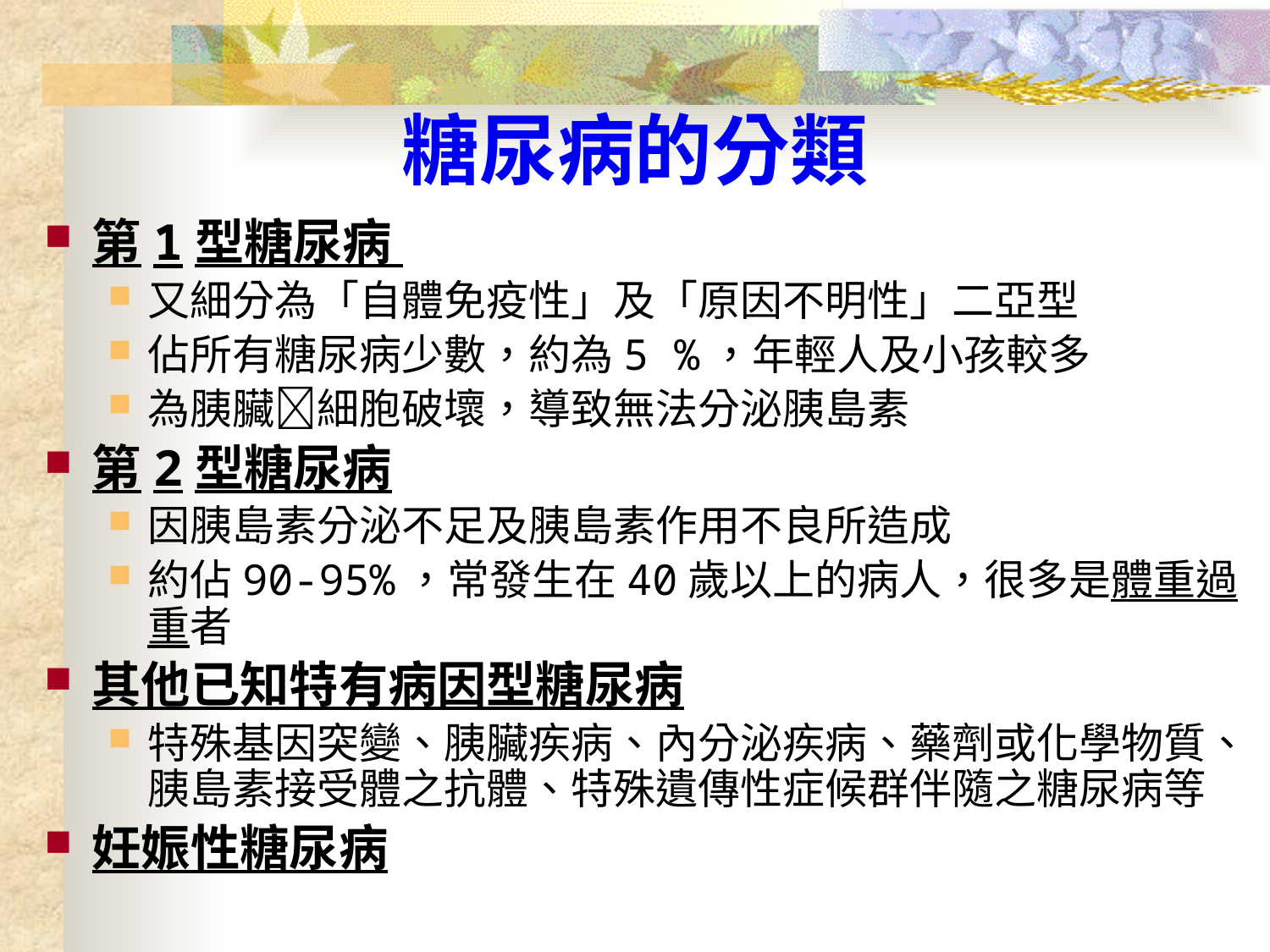

# 糖尿病的分類
第1型糖尿病
又細分為「自體免疫性」及「原因不明性」二亞型
佔所有糖尿病少數，約為5 %，年輕人及小孩較多
為胰臟β細胞破壞，導致無法分泌胰島素
第2型糖尿病
因胰島素分泌不足及胰島素作用不良所造成
約佔90-95%，常發生在40歲以上的病人，很多是體重過重者
其他已知特有病因型糖尿病
特殊基因突變、胰臟疾病、內分泌疾病、藥劑或化學物質、胰島素接受體之抗體、特殊遺傳性症候群伴隨之糖尿病等
妊娠性糖尿病